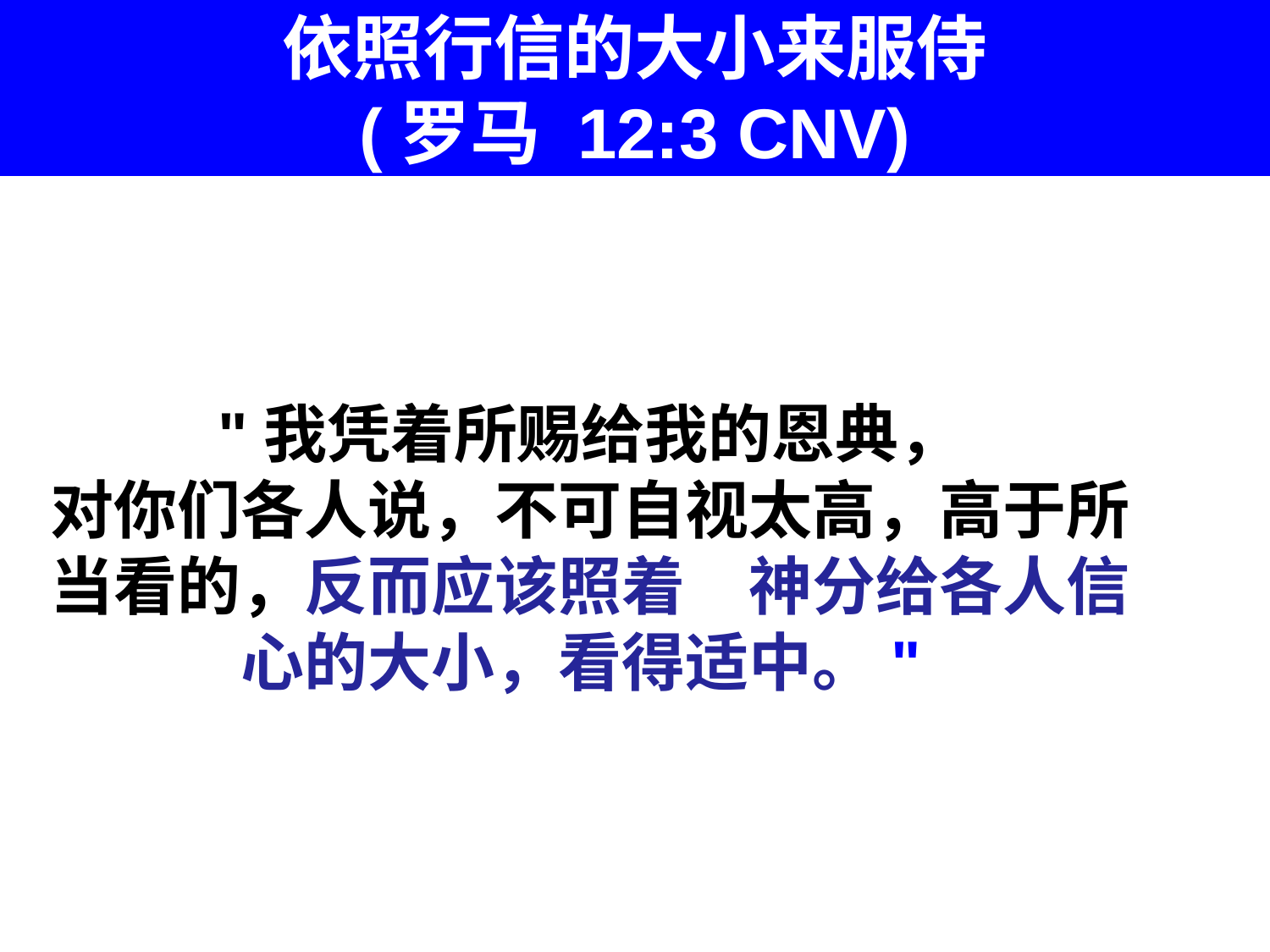

# 依照行信的大小来服侍 (罗马 12:3 CNV)
"我凭着所赐给我的恩典，
对你们各人说，不可自视太高，高于所当看的，反而应该照着　神分给各人信心的大小，看得适中。"